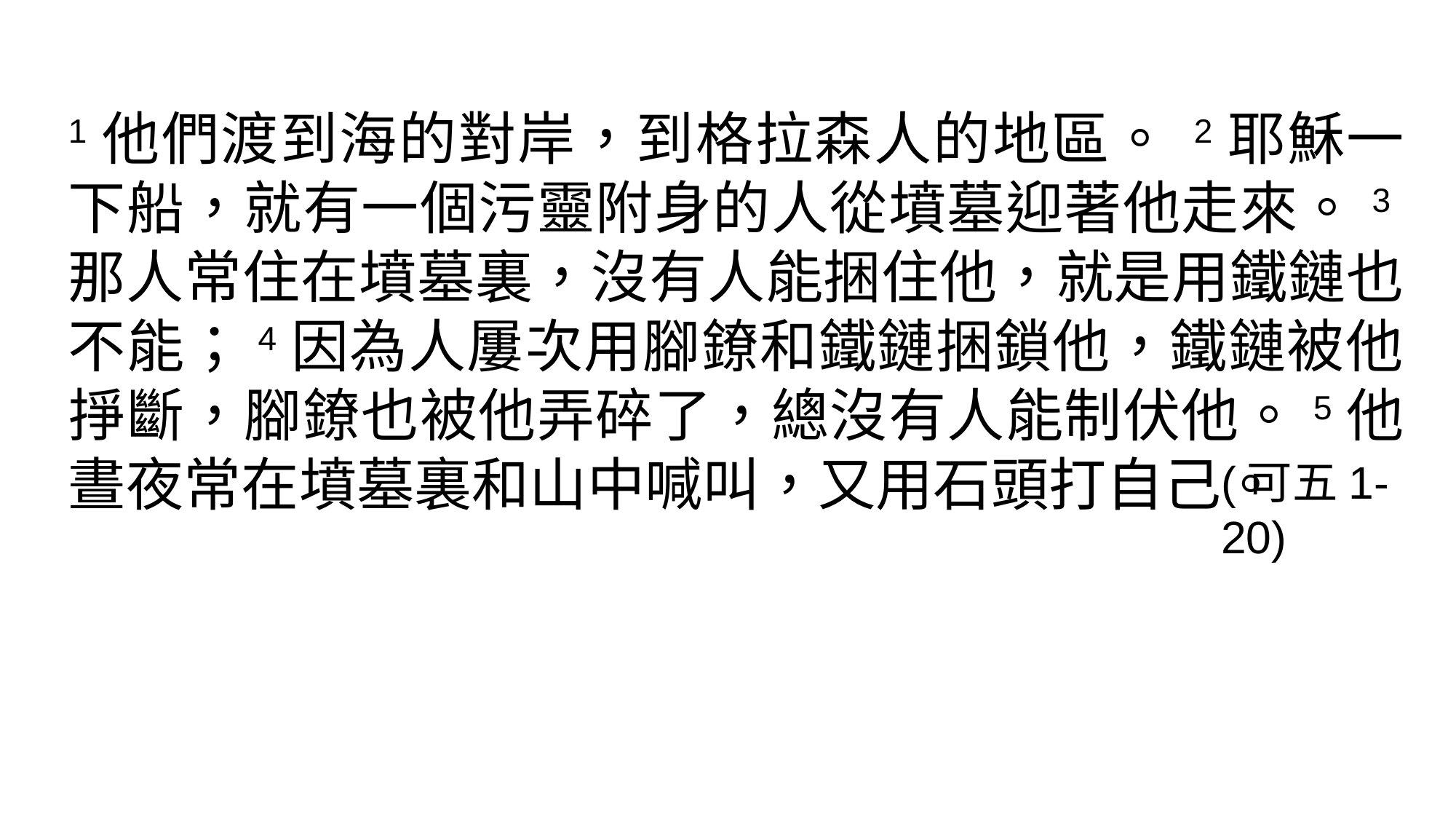

1他們渡到海的對岸，到格拉森人的地區。 2耶穌一下船，就有一個污靈附身的人從墳墓迎著他走來。3那人常住在墳墓裏，沒有人能捆住他，就是用鐵鏈也不能；4因為人屢次用腳鐐和鐵鏈捆鎖他，鐵鏈被他掙斷，腳鐐也被他弄碎了，總沒有人能制伏他。5他晝夜常在墳墓裏和山中喊叫，又用石頭打自己。
(可五1-20)